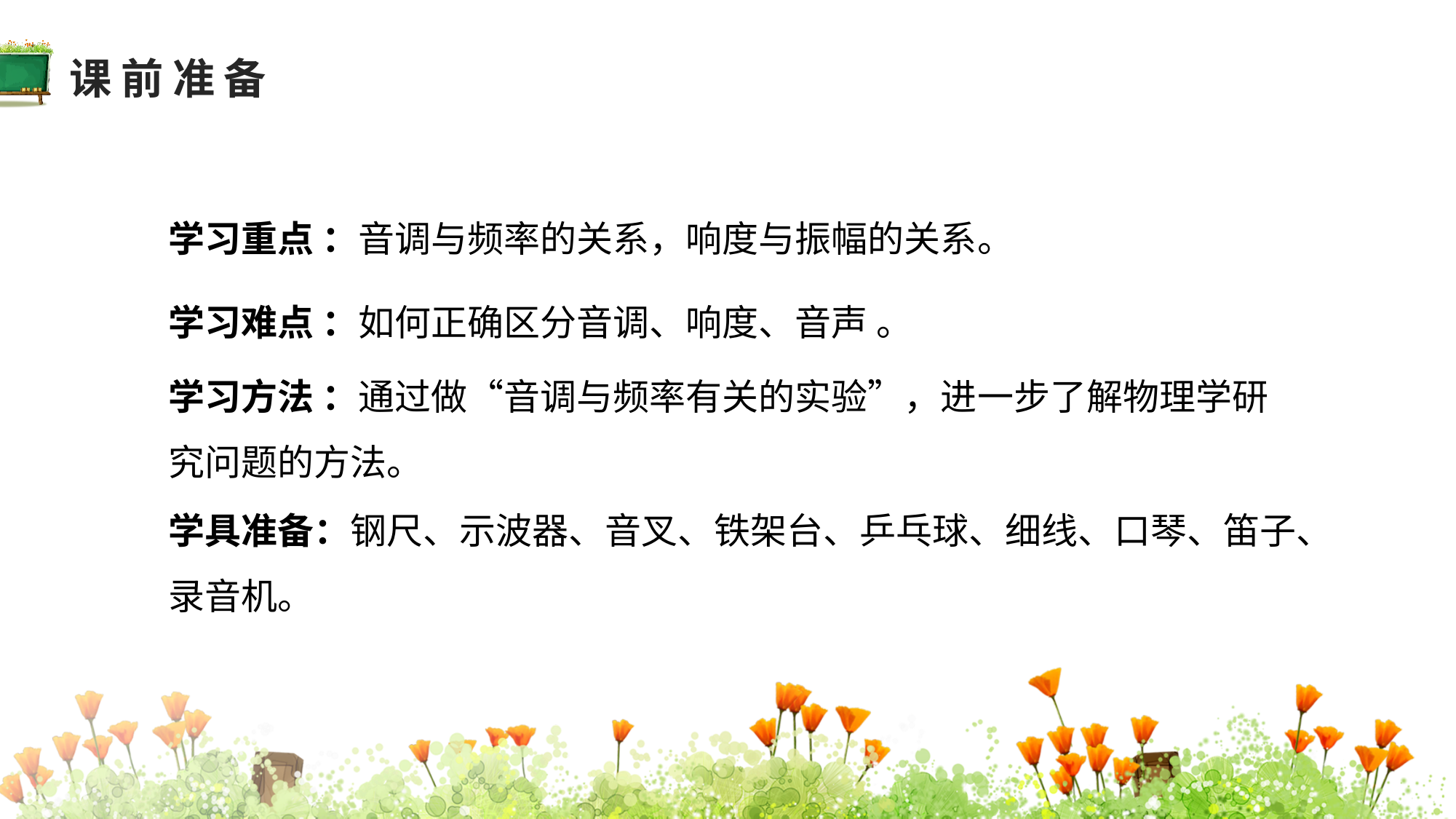

课前准备
学习重点 ：音调与频率的关系，响度与振幅的关系。
教学分析
学习难点 ：如何正确区分音调、响度、音声 。
学习方法 ：通过做“音调与频率有关的实验”，进一步了解物理学研究问题的方法。

学具准备：钢尺、示波器、音叉、铁架台、乒乓球、细线、口琴、笛子、录音机。